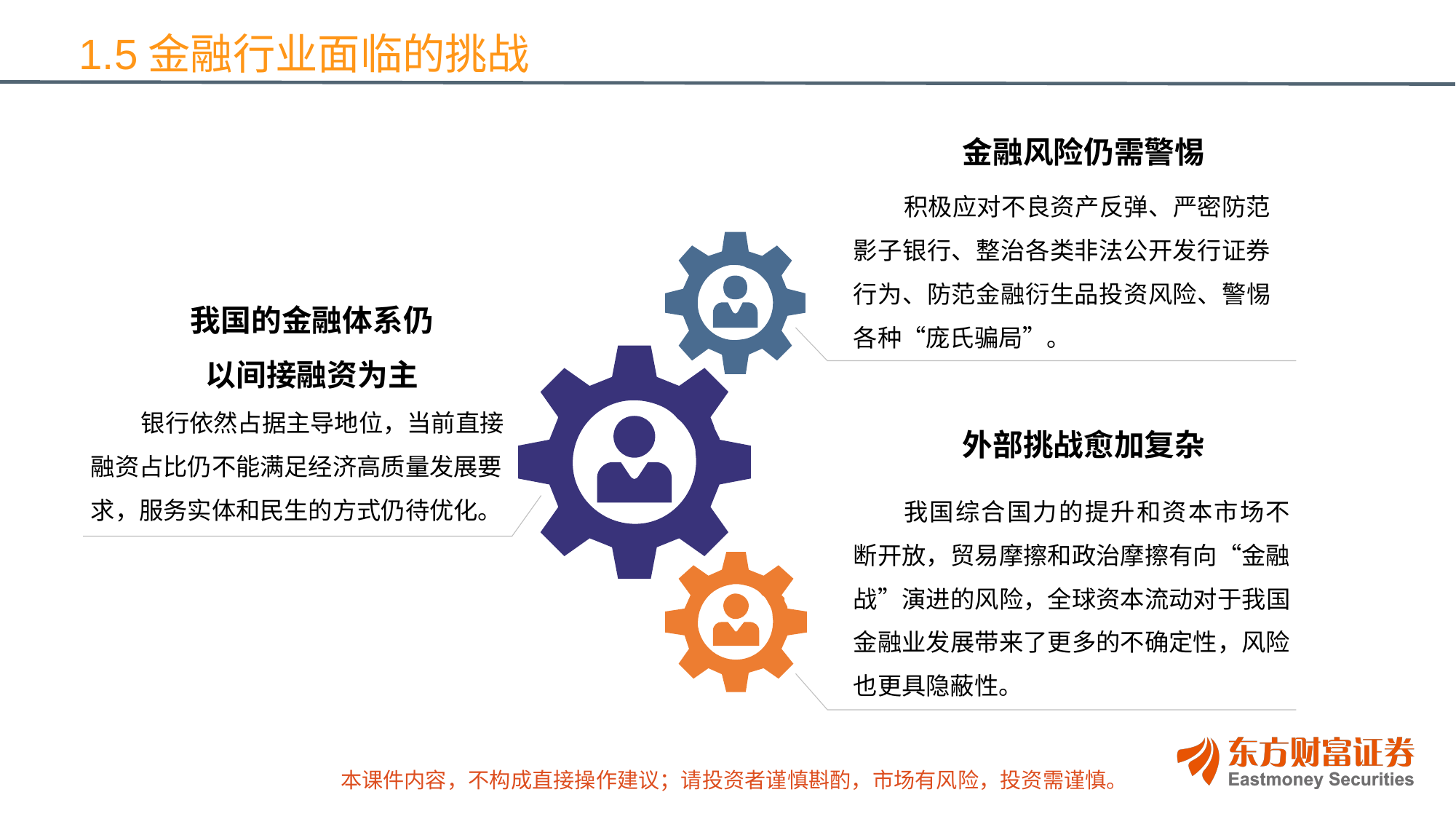

1.5金融行业面临的挑战
金融风险仍需警惕
积极应对不良资产反弹、严密防范影子银行、整治各类非法公开发行证券行为、防范金融衍生品投资风险、警惕各种“庞氏骗局”。

我国的金融体系仍以间接融资为主

银行依然占据主导地位，当前直接融资占比仍不能满足经济高质量发展要求，服务实体和民生的方式仍待优化。
外部挑战愈加复杂
我国综合国力的提升和资本市场不断开放，贸易摩擦和政治摩擦有向“金融战”演进的风险，全球资本流动对于我国金融业发展带来了更多的不确定性，风险也更具隐蔽性。